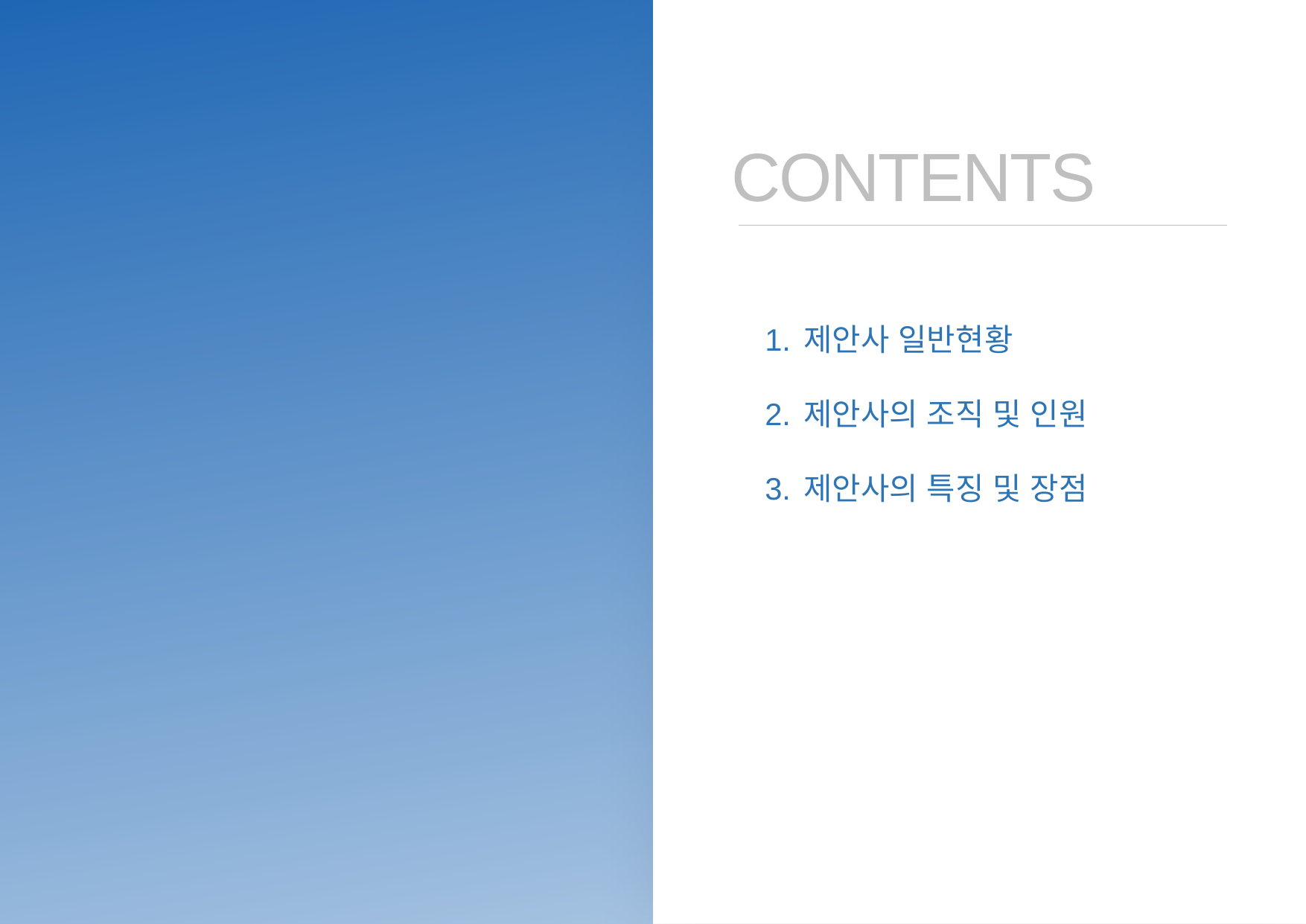

CONTENTS
제안사 일반현황
제안사의 조직 및 인원
제안사의 특징 및 장점